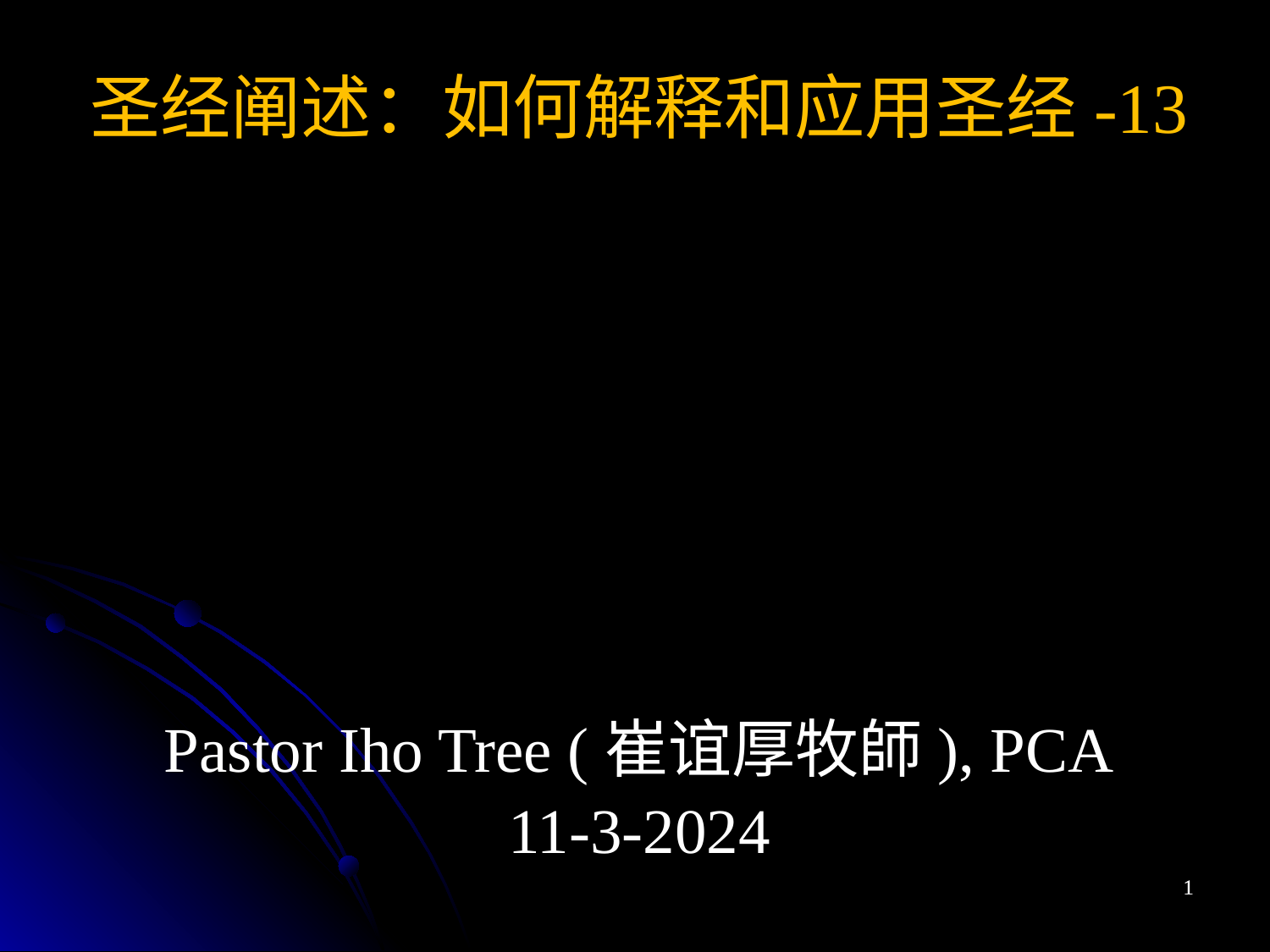

圣经阐述：如何解释和应用圣经-13

Pastor Iho Tree (崔谊厚牧師), PCA
11-3-2024
1
1